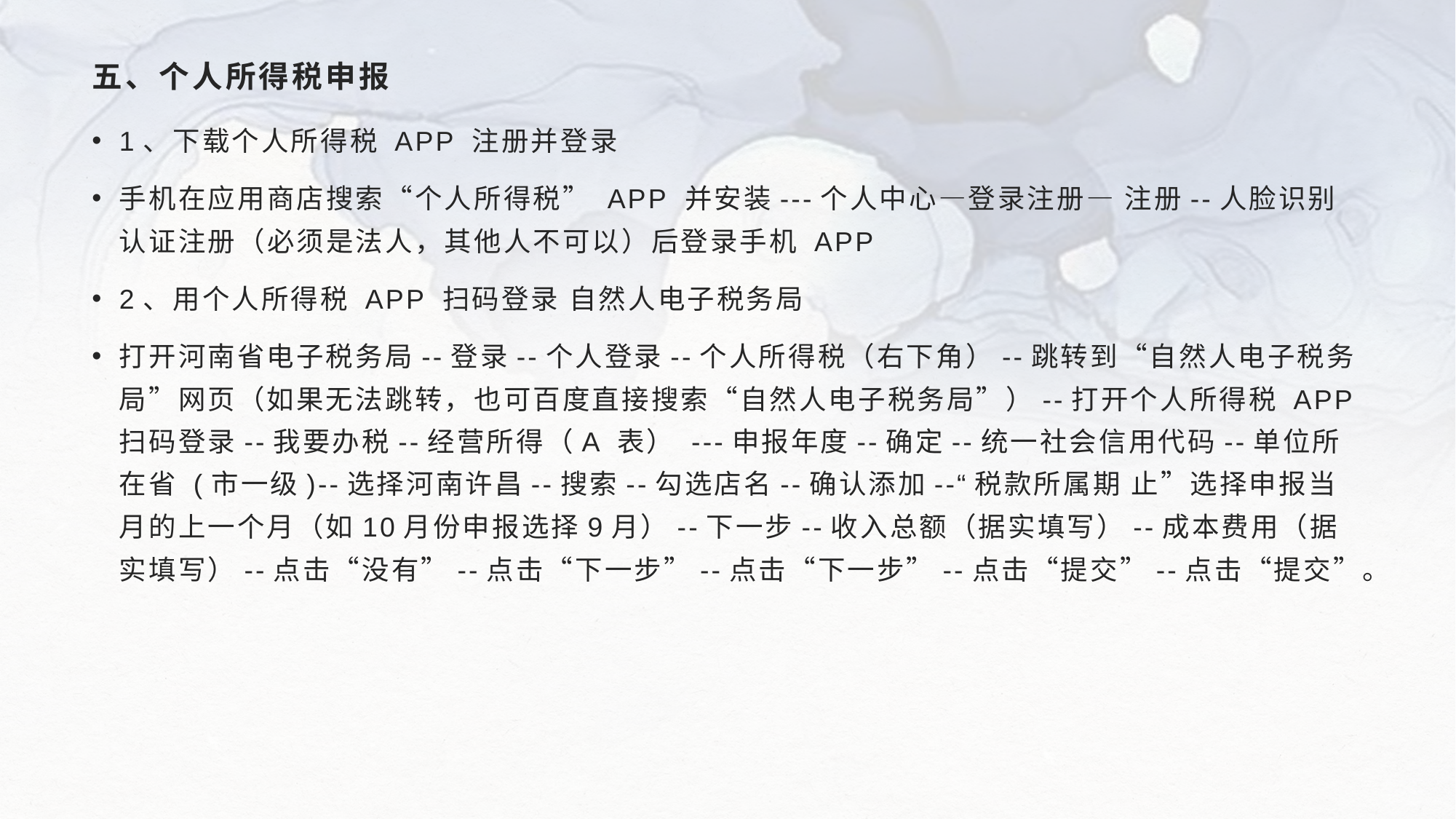

# 五、个人所得税申报
1、下载个人所得税 APP 注册并登录
手机在应用商店搜索“个人所得税” APP 并安装---个人中心—登录注册— 注册--人脸识别认证注册（必须是法人，其他人不可以）后登录手机 APP
2、用个人所得税 APP 扫码登录 自然人电子税务局
打开河南省电子税务局--登录--个人登录--个人所得税（右下角）--跳转到“自然人电子税务局”网页（如果无法跳转，也可百度直接搜索“自然人电子税务局”）--打开个人所得税 APP扫码登录--我要办税--经营所得（A 表） ---申报年度--确定--统一社会信用代码--单位所在省 (市一级)--选择河南许昌--搜索--勾选店名--确认添加--“税款所属期 止”选择申报当月的上一个月（如10月份申报选择9月）--下一步--收入总额（据实填写）--成本费用（据实填写）--点击“没有”--点击“下一步”--点击“下一步”--点击“提交”--点击“提交”。